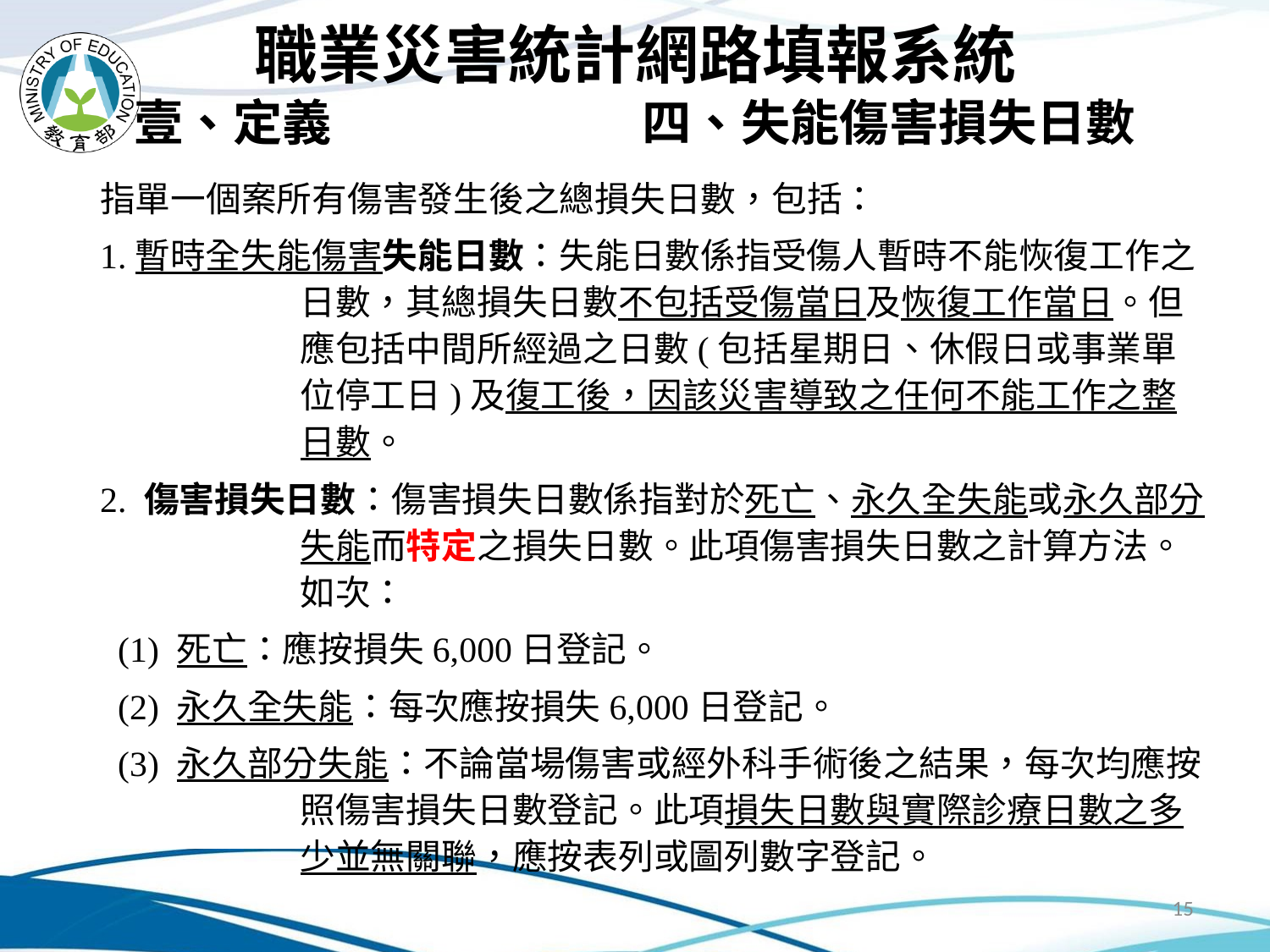

# 職業災害統計網路填報系統 壹、定義			四、失能傷害損失日數
指單一個案所有傷害發生後之總損失日數，包括：
1.暫時全失能傷害失能日數：失能日數係指受傷人暫時不能恢復工作之日數，其總損失日數不包括受傷當日及恢復工作當日。但應包括中間所經過之日數(包括星期日、休假日或事業單位停工日)及復工後，因該災害導致之任何不能工作之整日數。
2. 傷害損失日數：傷害損失日數係指對於死亡、永久全失能或永久部分失能而特定之損失日數。此項傷害損失日數之計算方法。如次：
  (1) 死亡：應按損失6,000日登記。
  (2) 永久全失能：每次應按損失6,000日登記。
  (3) 永久部分失能：不論當場傷害或經外科手術後之結果，每次均應按照傷害損失日數登記。此項損失日數與實際診療日數之多少並無關聯，應按表列或圖列數字登記。
15